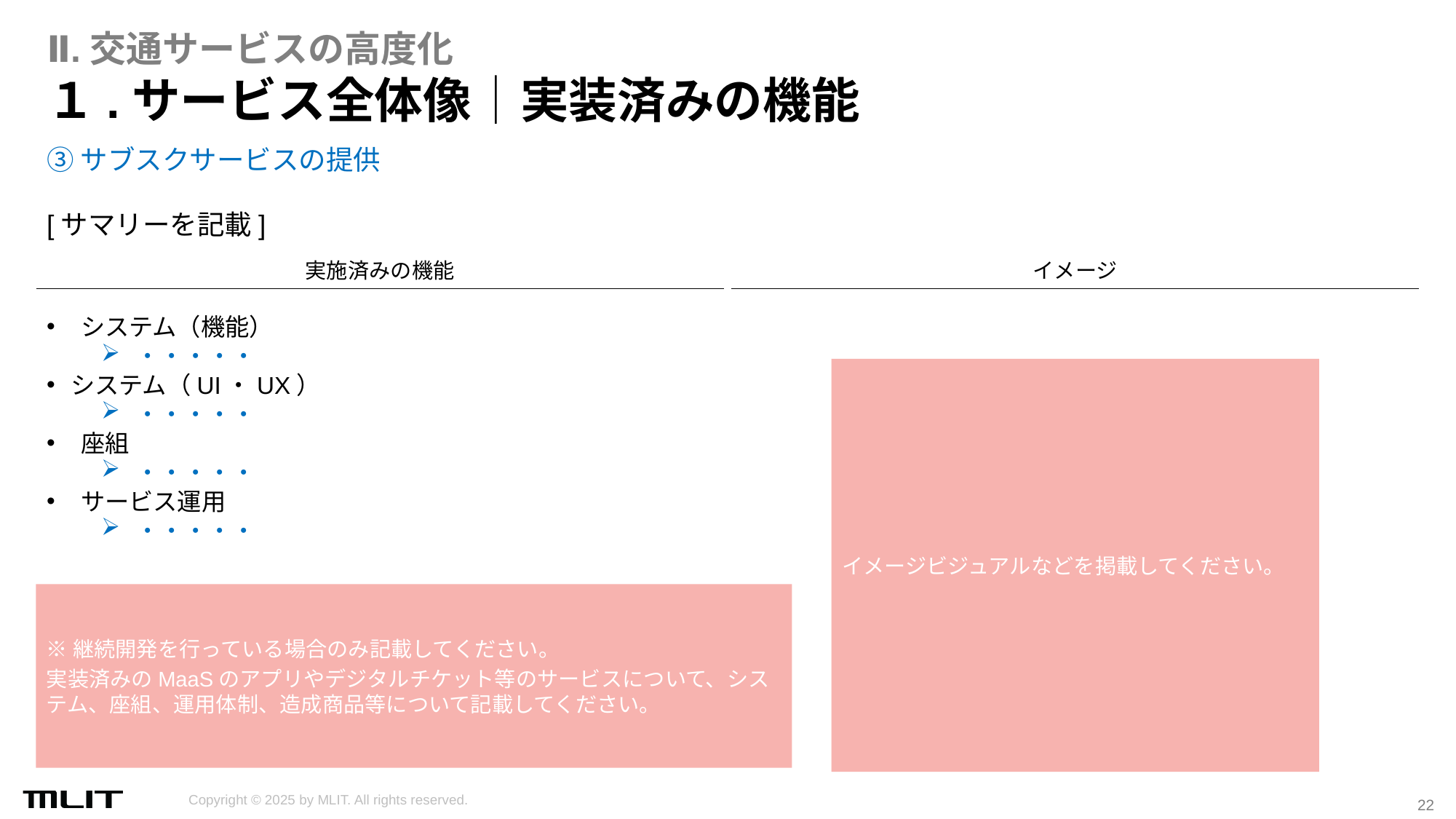

Ⅱ.交通サービスの高度化
# １.サービス全体像│実装済みの機能
③サブスクサービスの提供
[サマリーを記載]
実施済みの機能
イメージ
システム（機能）
・・・・・
システム（UI・UX）
・・・・・
座組
・・・・・
サービス運用
・・・・・

イメージビジュアルなどを掲載してください。
※継続開発を行っている場合のみ記載してください。​
実装済みのMaaSのアプリやデジタルチケット等のサービスについて、システム、座組、運用体制、造成商品等について記載してください。​